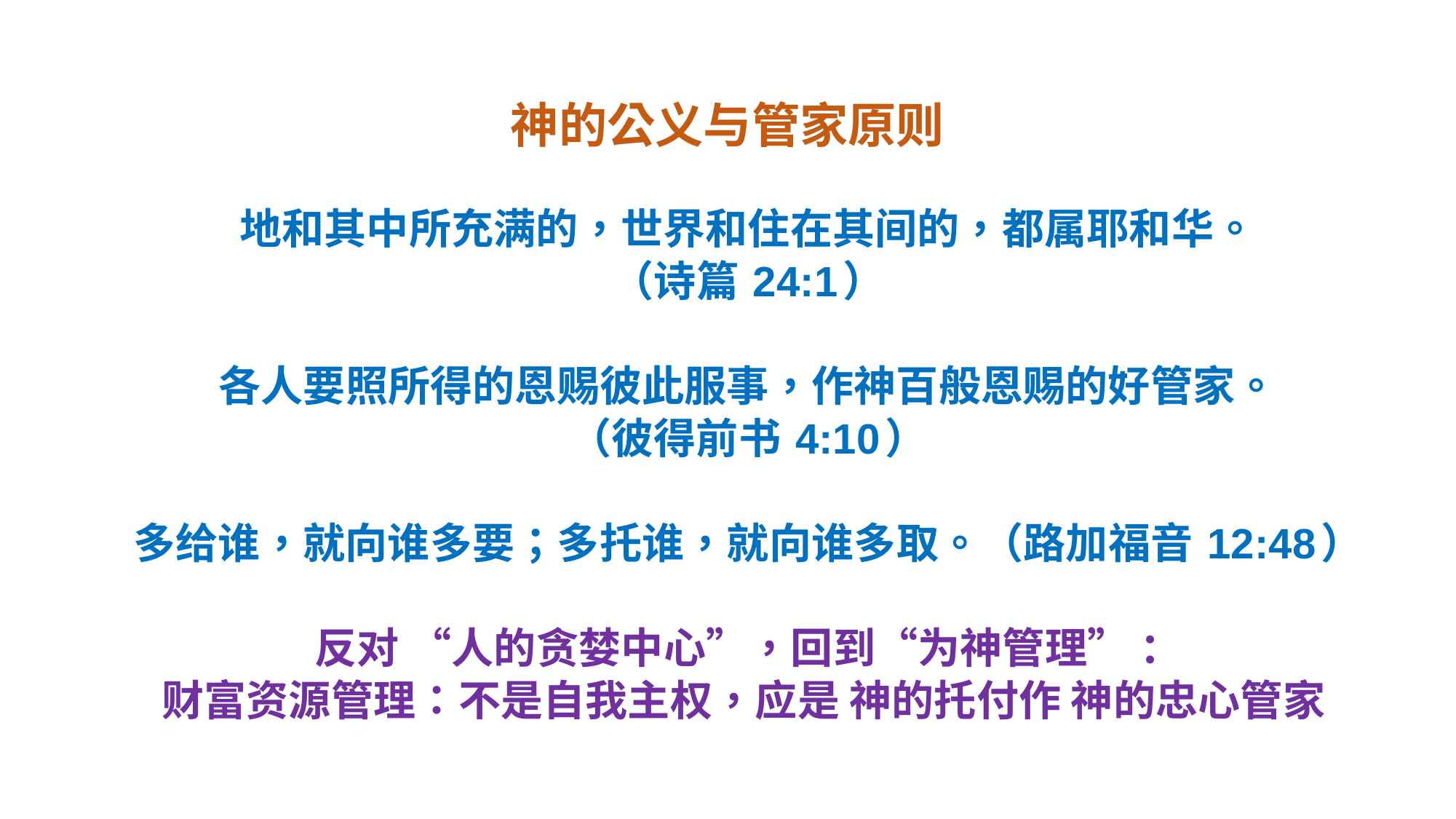

# 神的公义与管家原则
地和其中所充满的，世界和住在其间的，都属耶和华。
（诗篇 24:1）

各人要照所得的恩赐彼此服事，作神百般恩赐的好管家。
（彼得前书 4:10）

多给谁，就向谁多要；多托谁，就向谁多取。（路加福音 12:48）

反对 “人的贪婪中心”，回到“为神管理” ：
财富资源管理：不是自我主权，应是 神的托付作 神的忠心管家